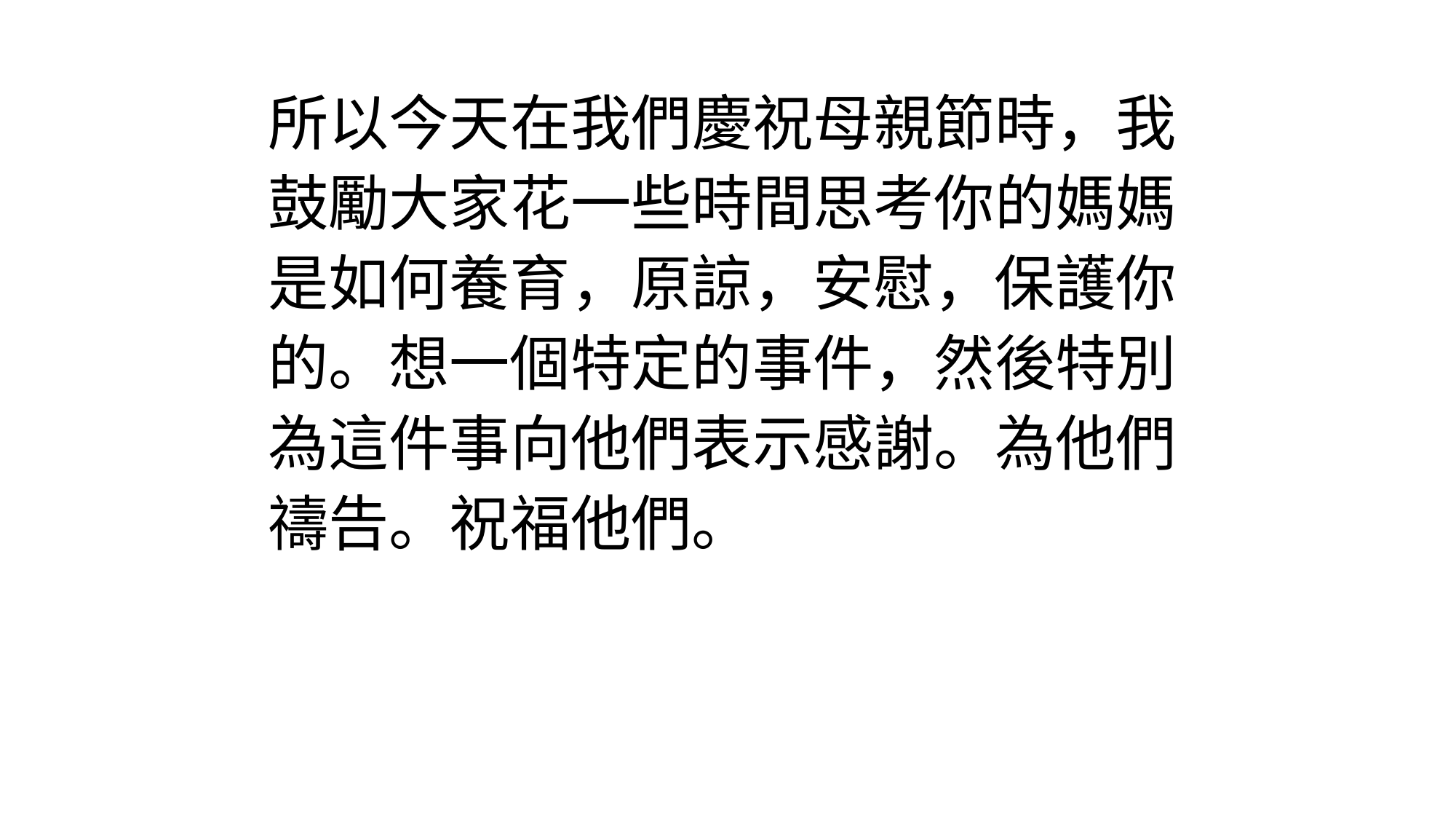

所以今天在我們慶祝母親節時，我鼓勵大家花一些時間思考你的媽媽是如何養育，原諒，安慰，保護你的。想一個特定的事件，然後特別為這件事向他們表示感謝。為他們禱告。祝福他們。